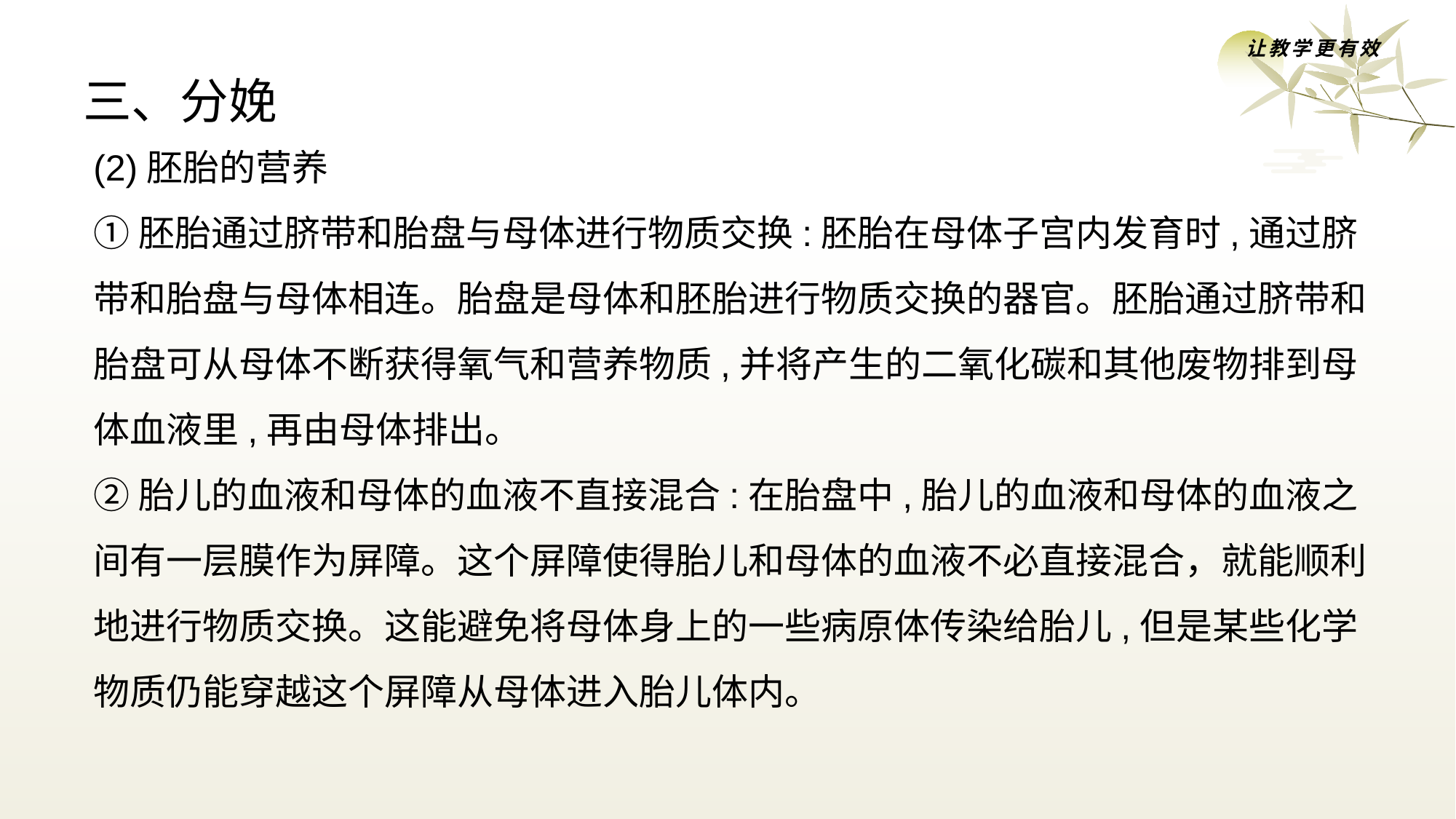

让教学更有效
# 三、分娩
(2)胚胎的营养
①胚胎通过脐带和胎盘与母体进行物质交换:胚胎在母体子宫内发育时,通过脐带和胎盘与母体相连。胎盘是母体和胚胎进行物质交换的器官。胚胎通过脐带和胎盘可从母体不断获得氧气和营养物质,并将产生的二氧化碳和其他废物排到母体血液里,再由母体排出。
②胎儿的血液和母体的血液不直接混合:在胎盘中,胎儿的血液和母体的血液之间有一层膜作为屏障。这个屏障使得胎儿和母体的血液不必直接混合，就能顺利地进行物质交换。这能避免将母体身上的一些病原体传染给胎儿,但是某些化学物质仍能穿越这个屏障从母体进入胎儿体内。